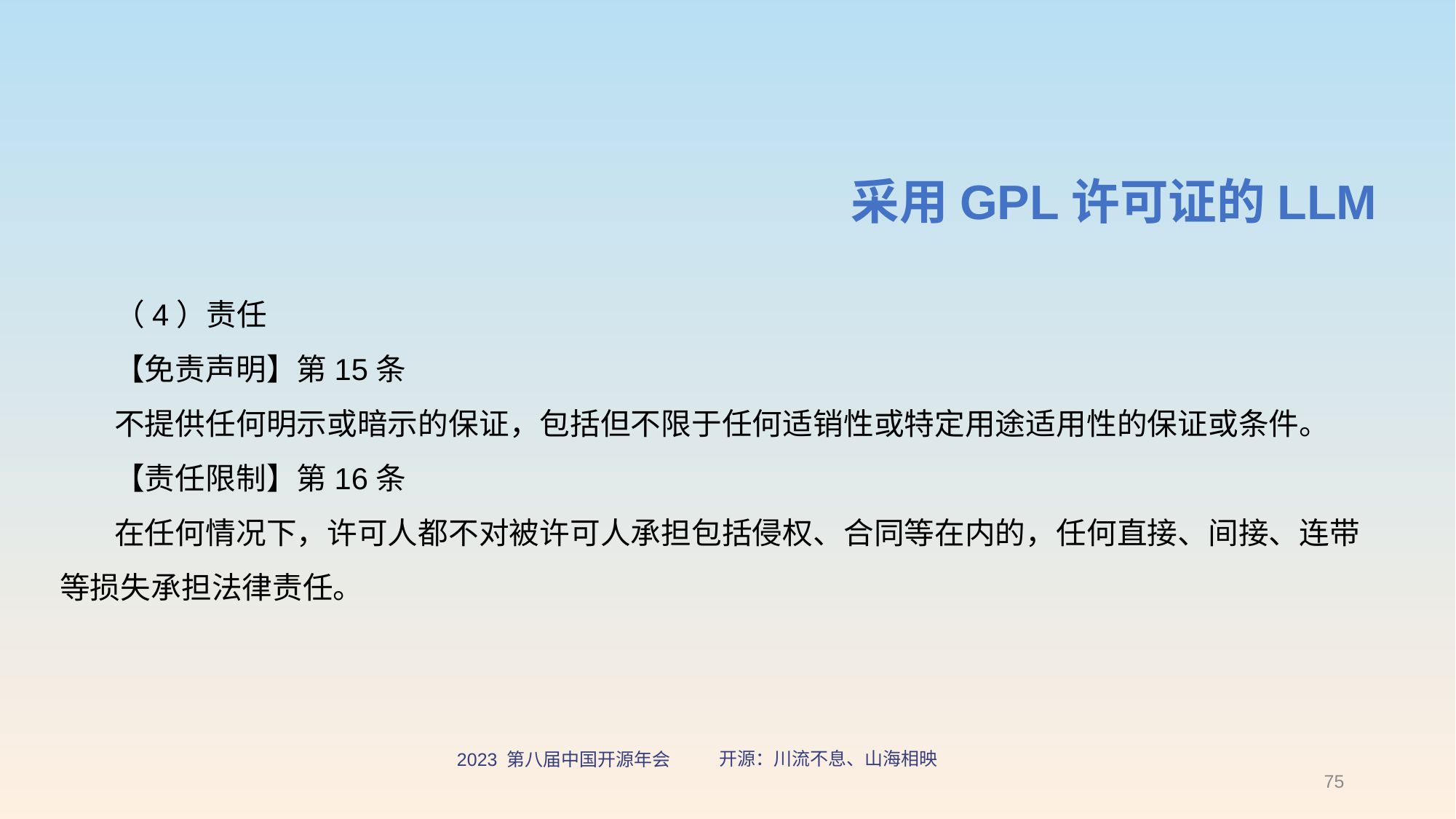

采用GPL许可证的LLM
（4）责任
【免责声明】第15条
不提供任何明示或暗示的保证，包括但不限于任何适销性或特定用途适用性的保证或条件。
【责任限制】第16条
在任何情况下，许可人都不对被许可人承担包括侵权、合同等在内的，任何直接、间接、连带等损失承担法律责任。
75